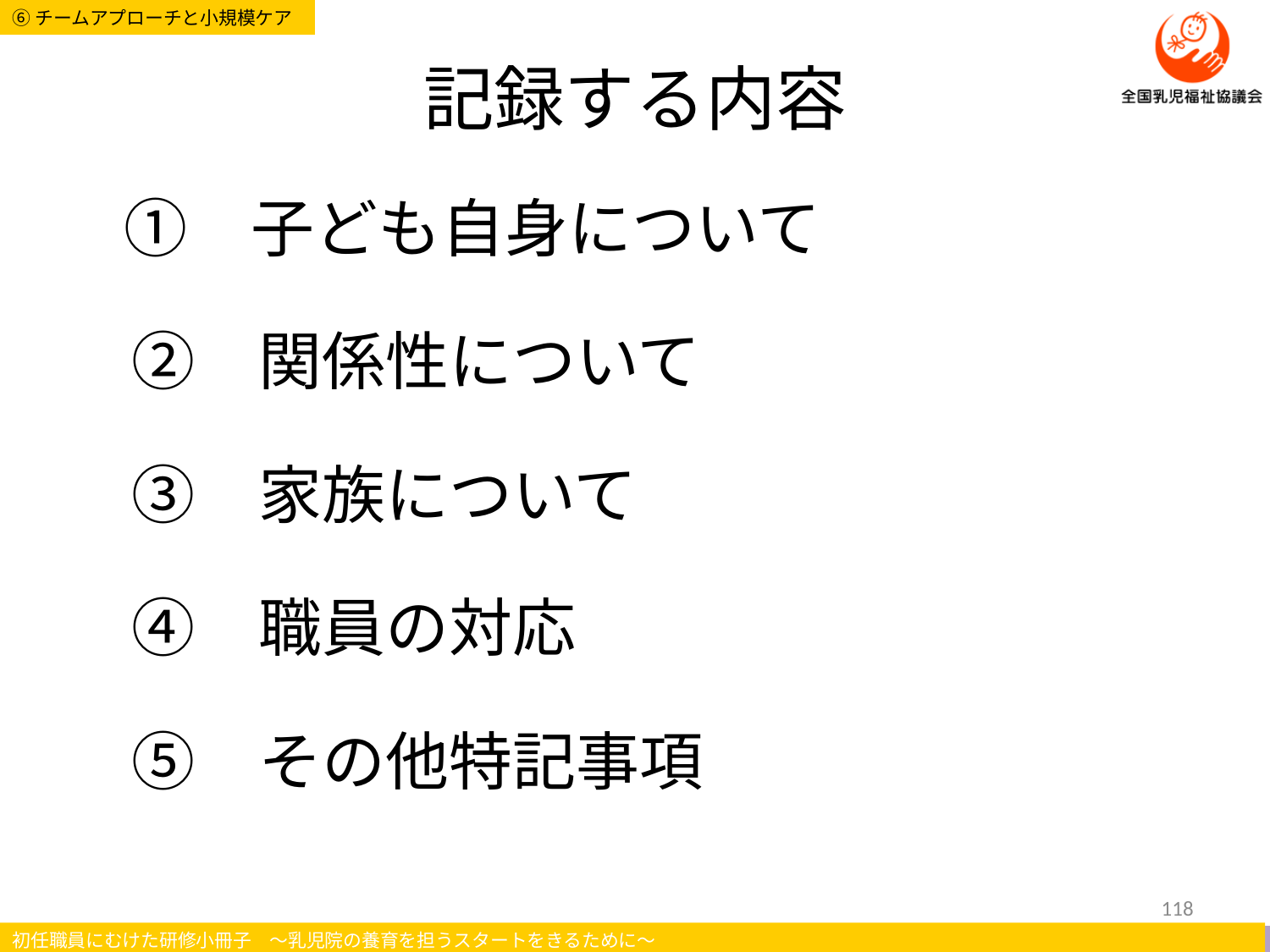

# 記録する内容

　①　子ども自身について

　②　関係性について

　③　家族について

　④　職員の対応

　⑤　その他特記事項
118